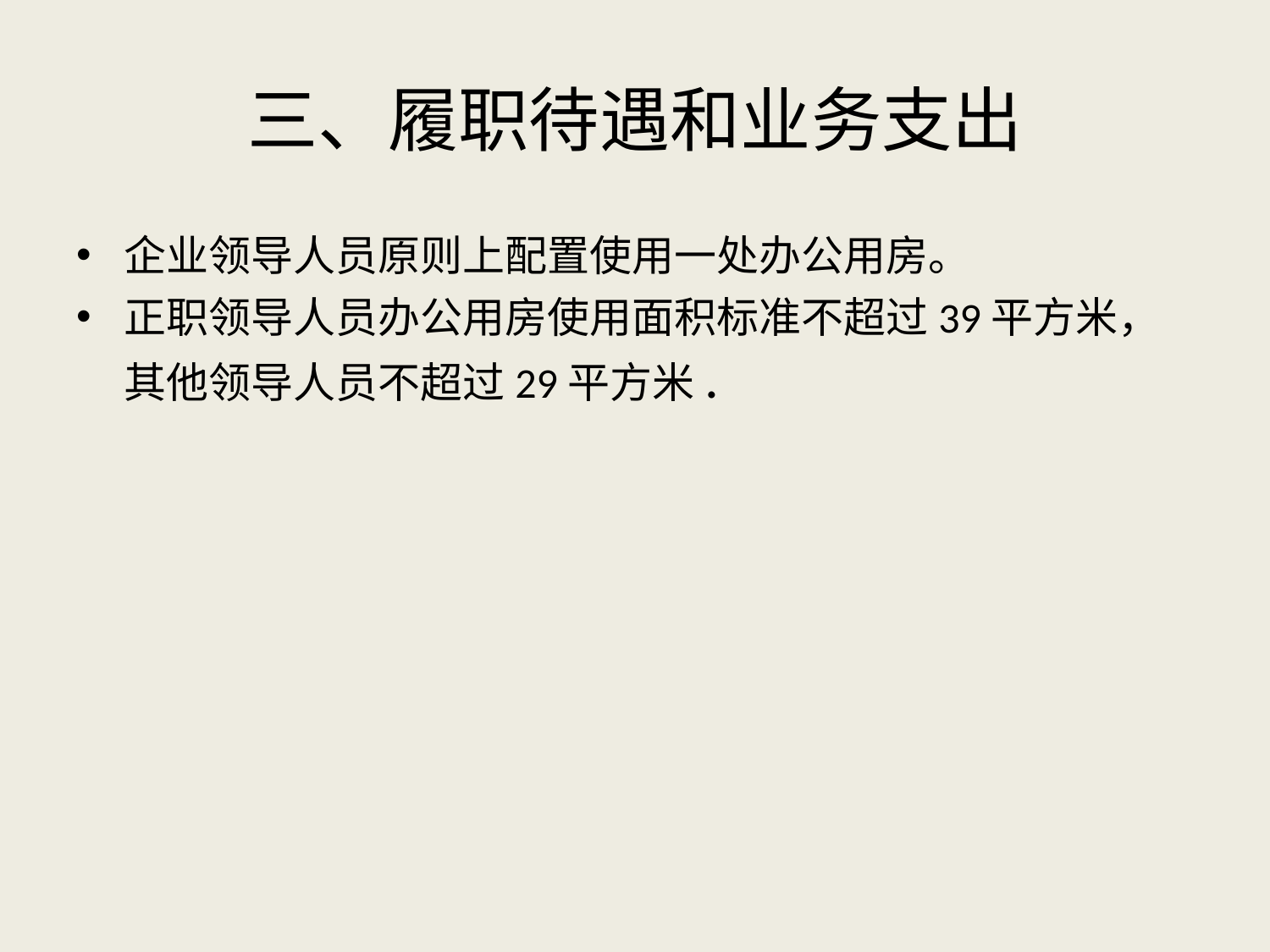

# 三、履职待遇和业务支出
企业领导人员原则上配置使用一处办公用房。
正职领导人员办公用房使用面积标准不超过39平方米，其他领导人员不超过29平方米.